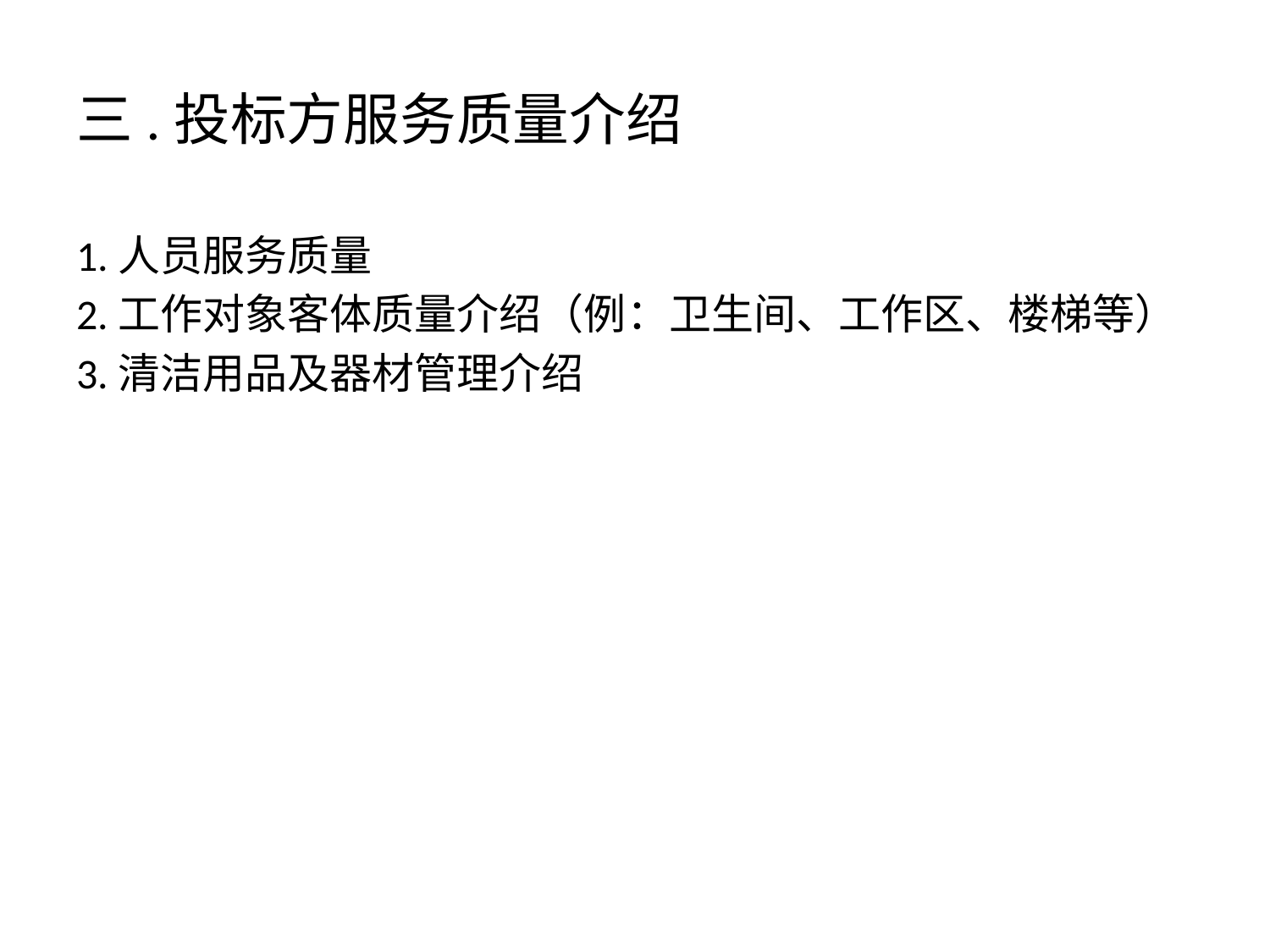

# 三.投标方服务质量介绍
1.人员服务质量
2.工作对象客体质量介绍（例：卫生间、工作区、楼梯等）
3.清洁用品及器材管理介绍